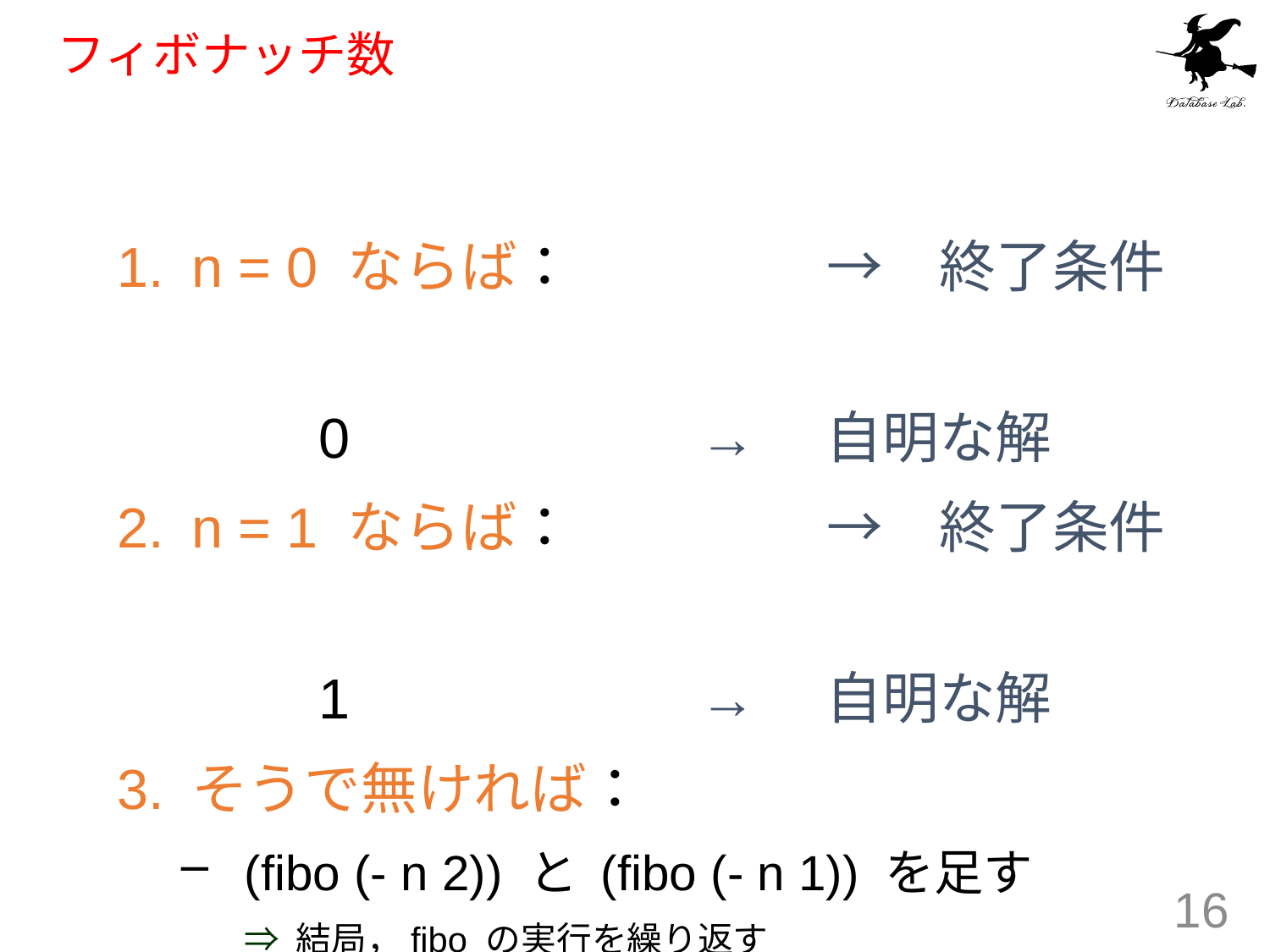

# フィボナッチ数
n = 0 ならば：　		→　終了条件
		0 			→　自明な解
n = 1 ならば：　		→　終了条件
		1 			→　自明な解
そうで無ければ：
(fibo (- n 2)) と (fibo (- n 1)) を足す
	⇒ 結局，fibo の実行を繰り返す

16